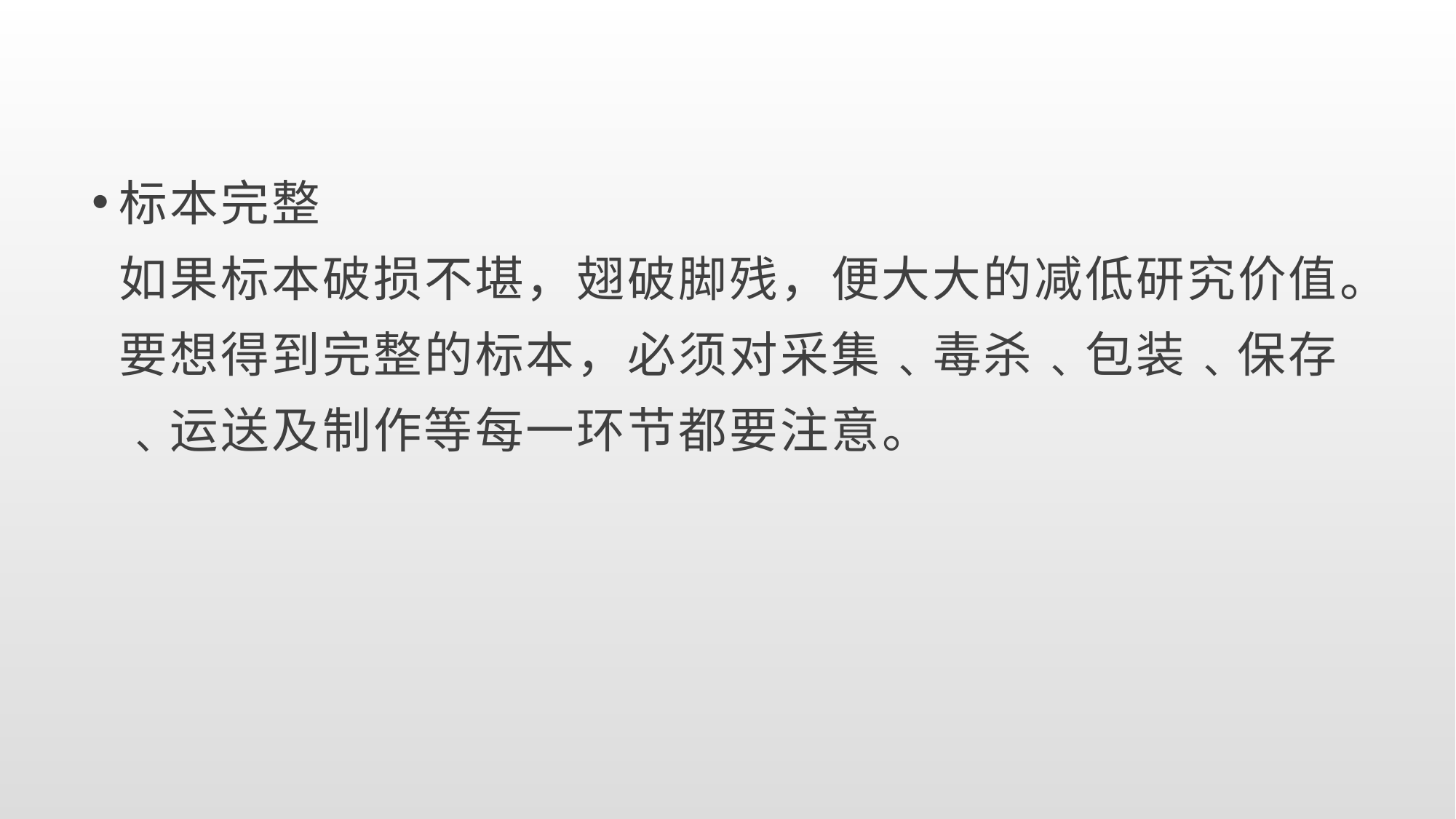

#
标本完整
如果标本破损不堪，翅破脚残，便大大的减低研究价值。要想得到完整的标本，必须对采集﹑毒杀﹑包装﹑保存﹑运送及制作等每一环节都要注意。